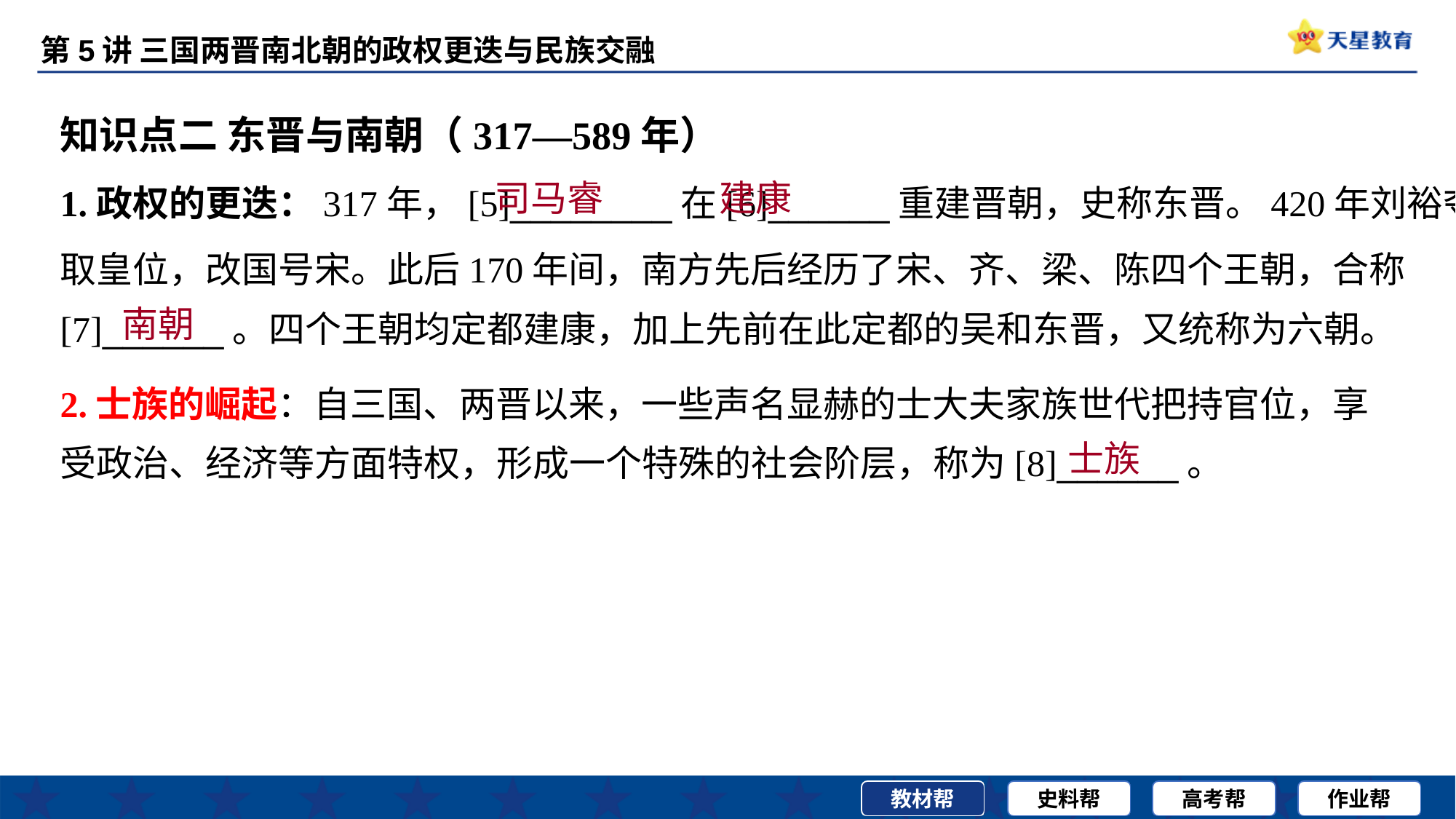

知识点二 东晋与南朝（317—589年）
司马睿
建康
1.政权的更迭：317年，[5]________在[6]______重建晋朝，史称东晋。420年刘裕夺
取皇位，改国号宋。此后170年间，南方先后经历了宋、齐、梁、陈四个王朝，合称
[7]______。四个王朝均定都建康，加上先前在此定都的吴和东晋，又统称为六朝。
南朝
2.士族的崛起：自三国、两晋以来，一些声名显赫的士大夫家族世代把持官位，享
受政治、经济等方面特权，形成一个特殊的社会阶层，称为[8]______。
士族